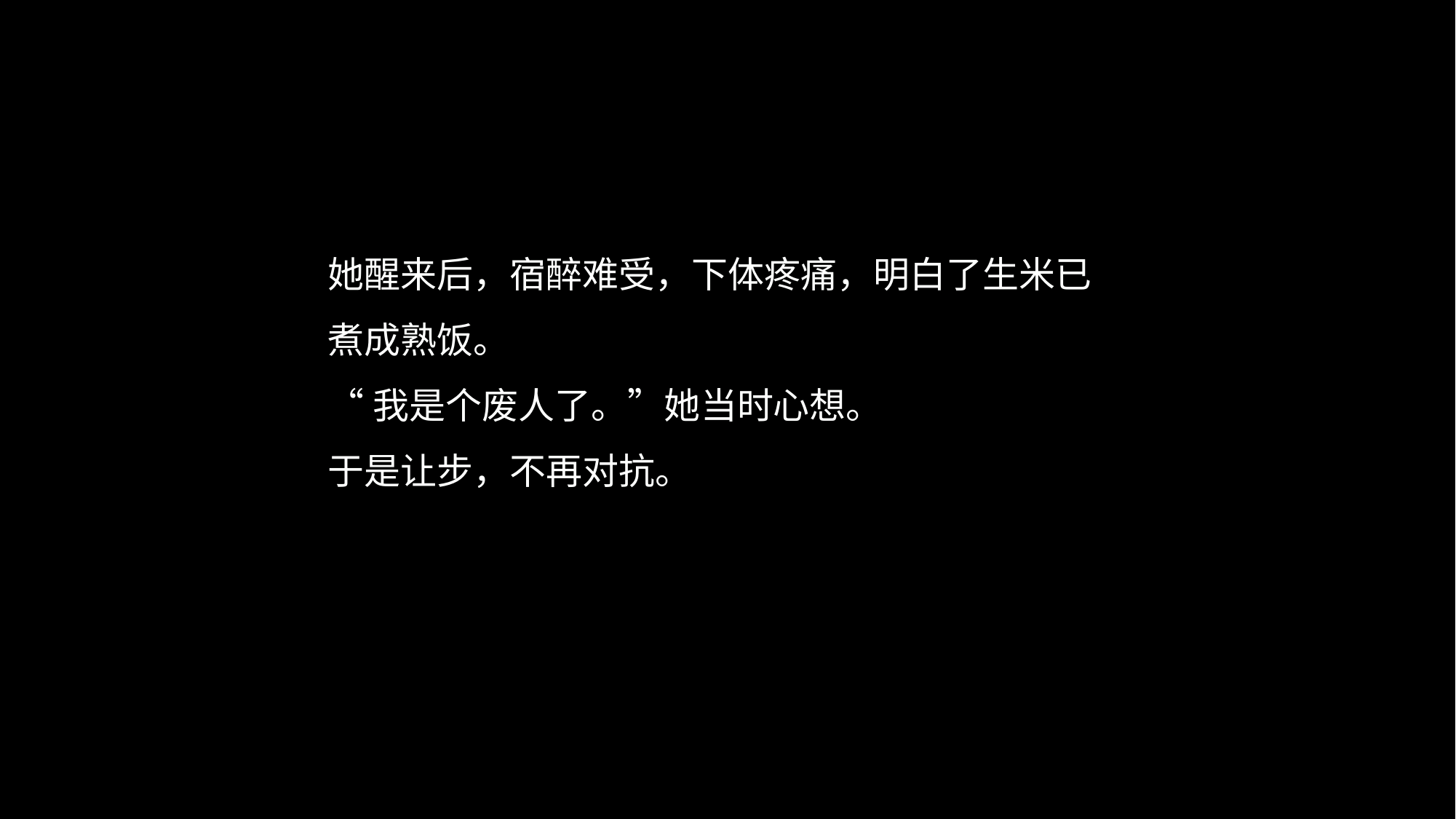

她醒来后，宿醉难受，下体疼痛，明白了生米已煮成熟饭。
“我是个废人了。”她当时心想。
于是让步，不再对抗。
#